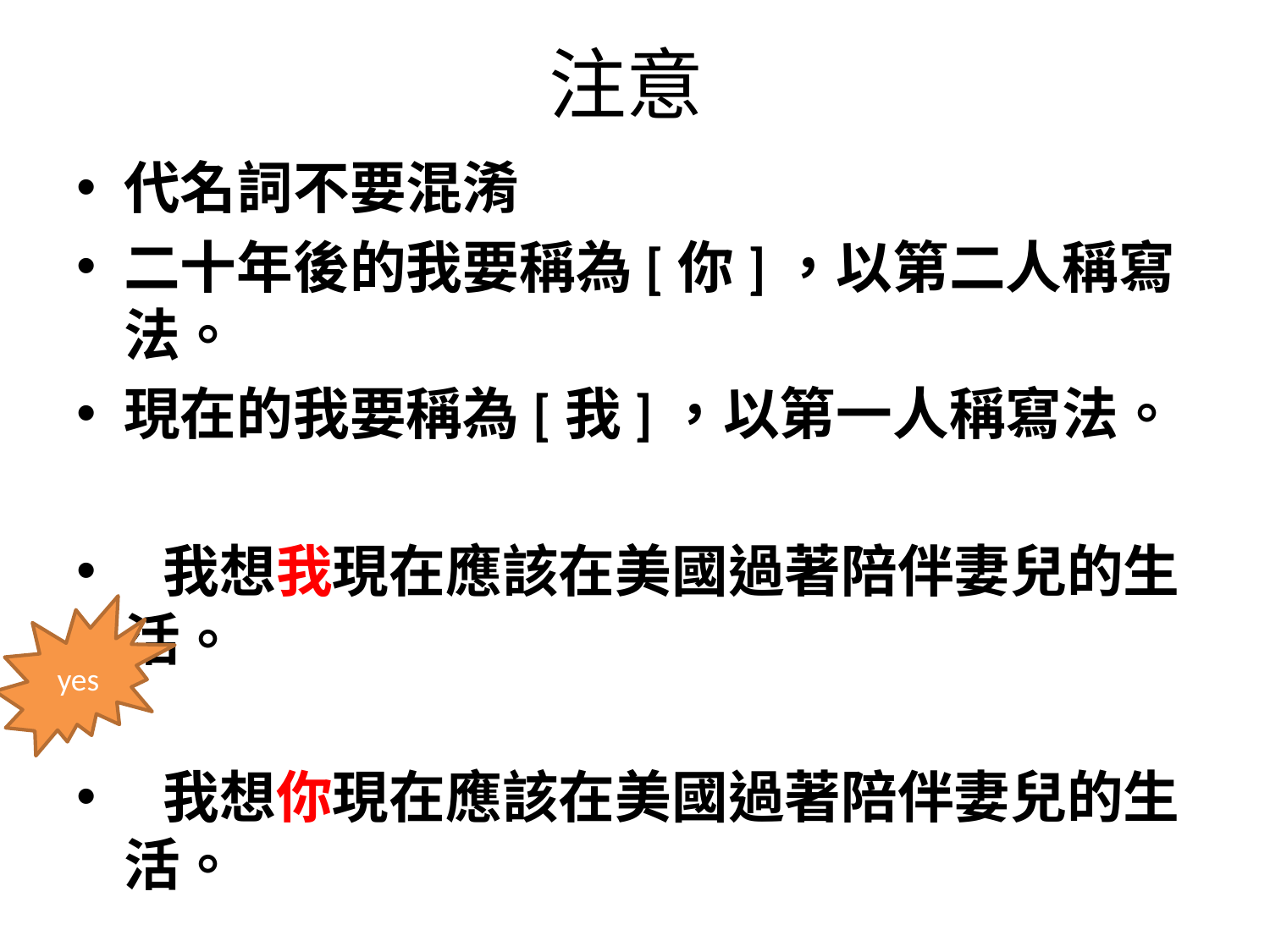

# 注意
代名詞不要混淆
二十年後的我要稱為[你]，以第二人稱寫法。
現在的我要稱為[我]，以第一人稱寫法。

  我想我現在應該在美國過著陪伴妻兒的生活。

  我想你現在應該在美國過著陪伴妻兒的生活。

yes